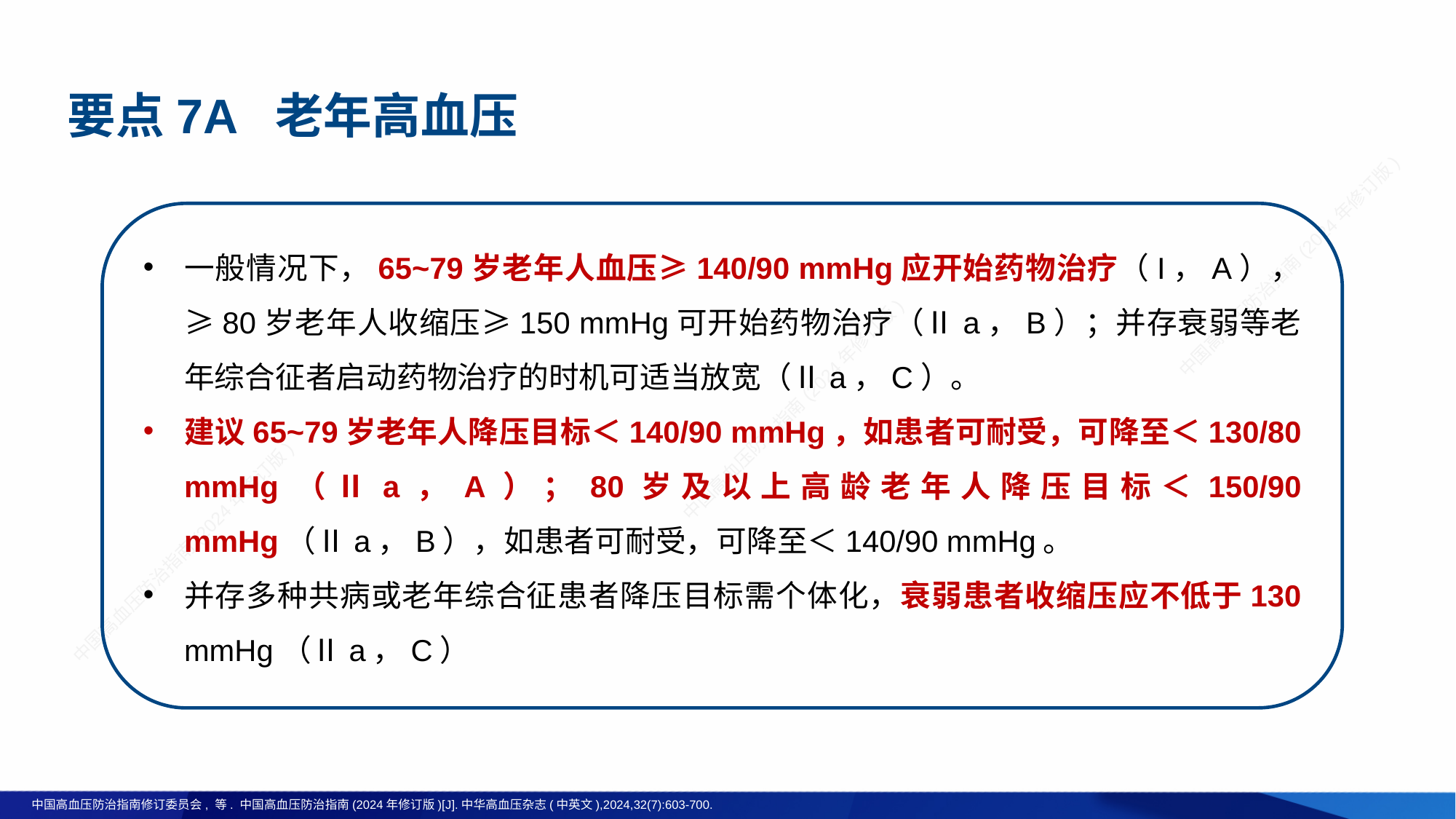

# 要点7A  老年高血压

一般情况下，65~79岁老年人血压≥140/90 mmHg应开始药物治疗（I，A），≥80岁老年人收缩压≥150 mmHg可开始药物治疗（Ⅱa，B）；并存衰弱等老年综合征者启动药物治疗的时机可适当放宽（Ⅱa，C）。
建议65~79岁老年人降压目标＜140/90 mmHg，如患者可耐受，可降至＜130/80 mmHg（Ⅱa，A）；80岁及以上高龄老年人降压目标＜150/90 mmHg（Ⅱa，B），如患者可耐受，可降至＜140/90 mmHg。
并存多种共病或老年综合征患者降压目标需个体化，衰弱患者收缩压应不低于130 mmHg（Ⅱa，C）